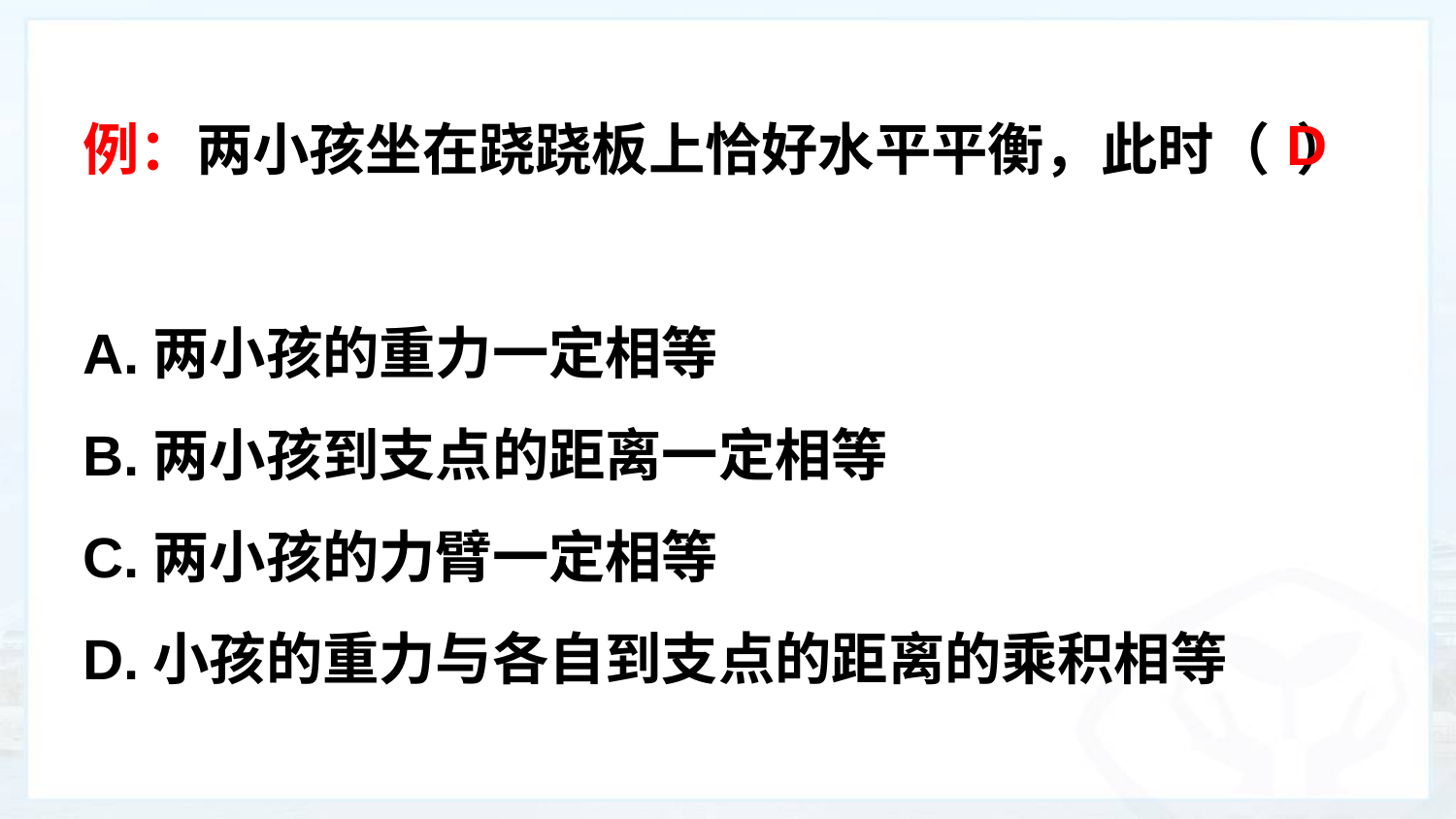

例：两小孩坐在跷跷板上恰好水平平衡，此时（  ）
A.两小孩的重力一定相等
B.两小孩到支点的距离一定相等
C.两小孩的力臂一定相等
D.小孩的重力与各自到支点的距离的乘积相等
D